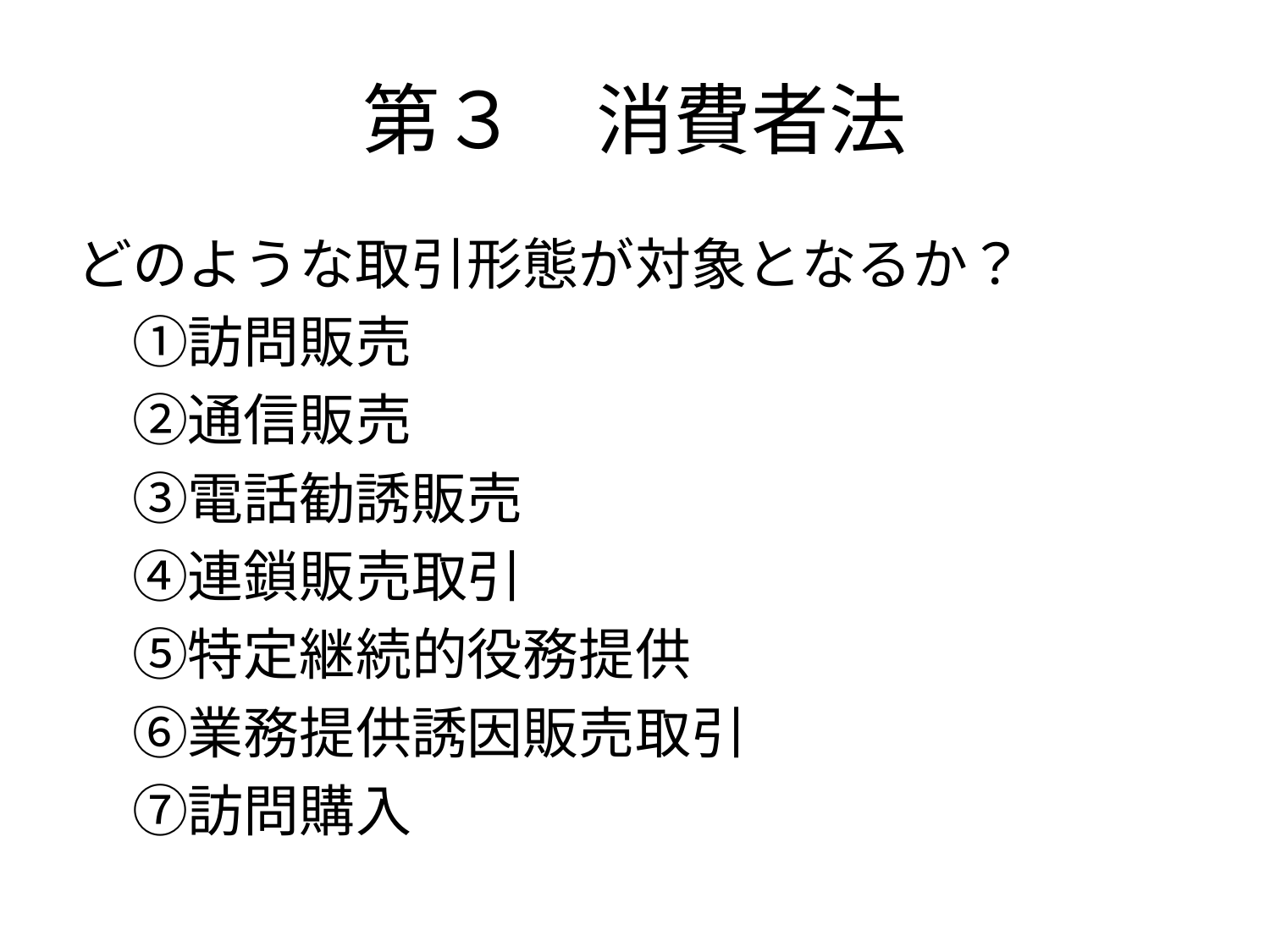

# 第３　消費者法
どのような取引形態が対象となるか？
　①訪問販売
　②通信販売
　③電話勧誘販売
　④連鎖販売取引
　⑤特定継続的役務提供
　⑥業務提供誘因販売取引
　⑦訪問購入